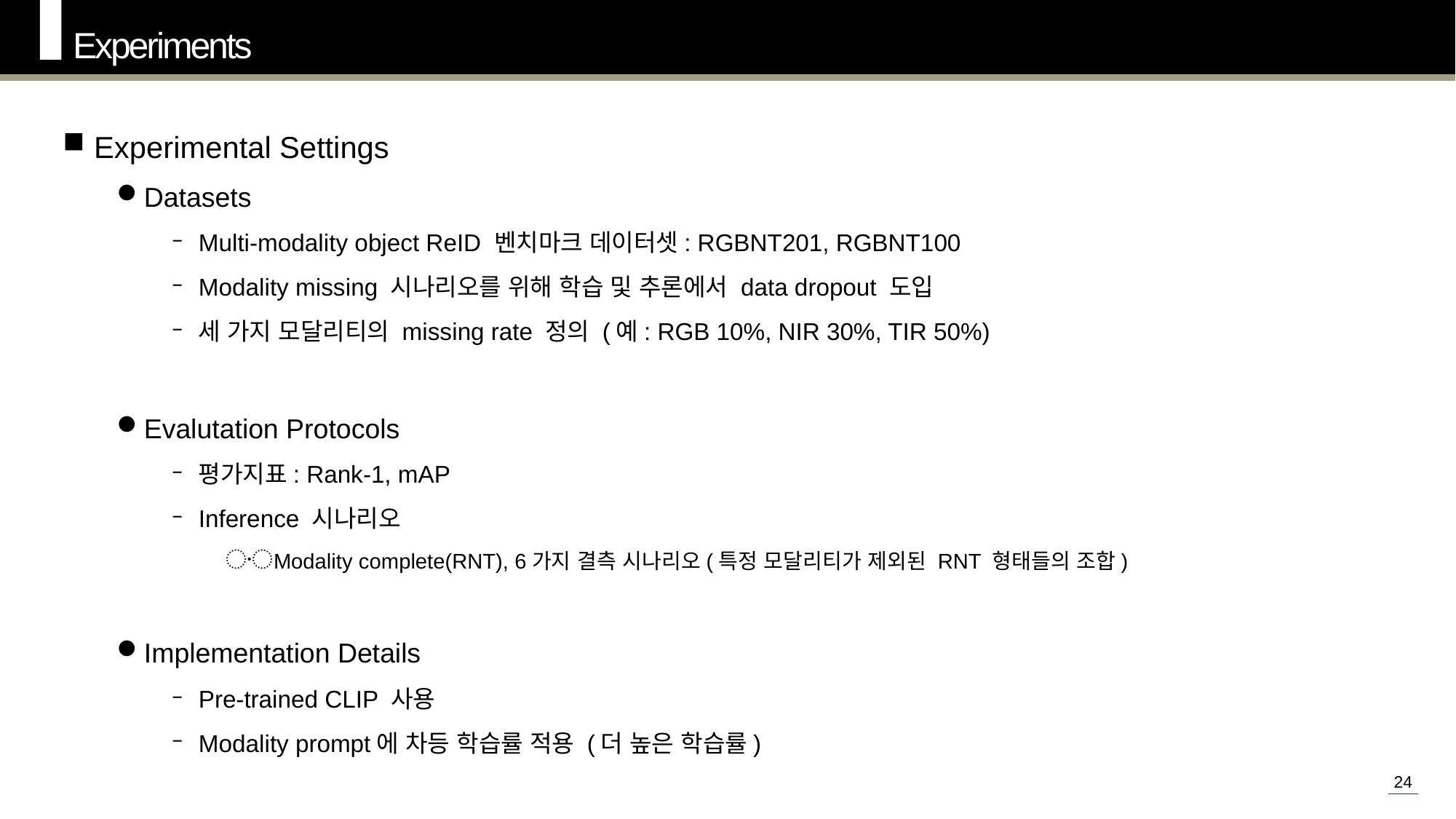

Experiments
Experimental Settings
Datasets
Multi-modality object ReID 벤치마크 데이터셋: RGBNT201, RGBNT100
Modality missing 시나리오를 위해 학습 및 추론에서 data dropout 도입
세 가지 모달리티의 missing rate 정의 (예: RGB 10%, NIR 30%, TIR 50%)

Evalutation Protocols
평가지표: Rank-1, mAP
Inference 시나리오
Modality complete(RNT), 6가지 결측 시나리오(특정 모달리티가 제외된 RNT 형태들의 조합)

Implementation Details
Pre-trained CLIP 사용
Modality prompt에 차등 학습률 적용 (더 높은 학습률)